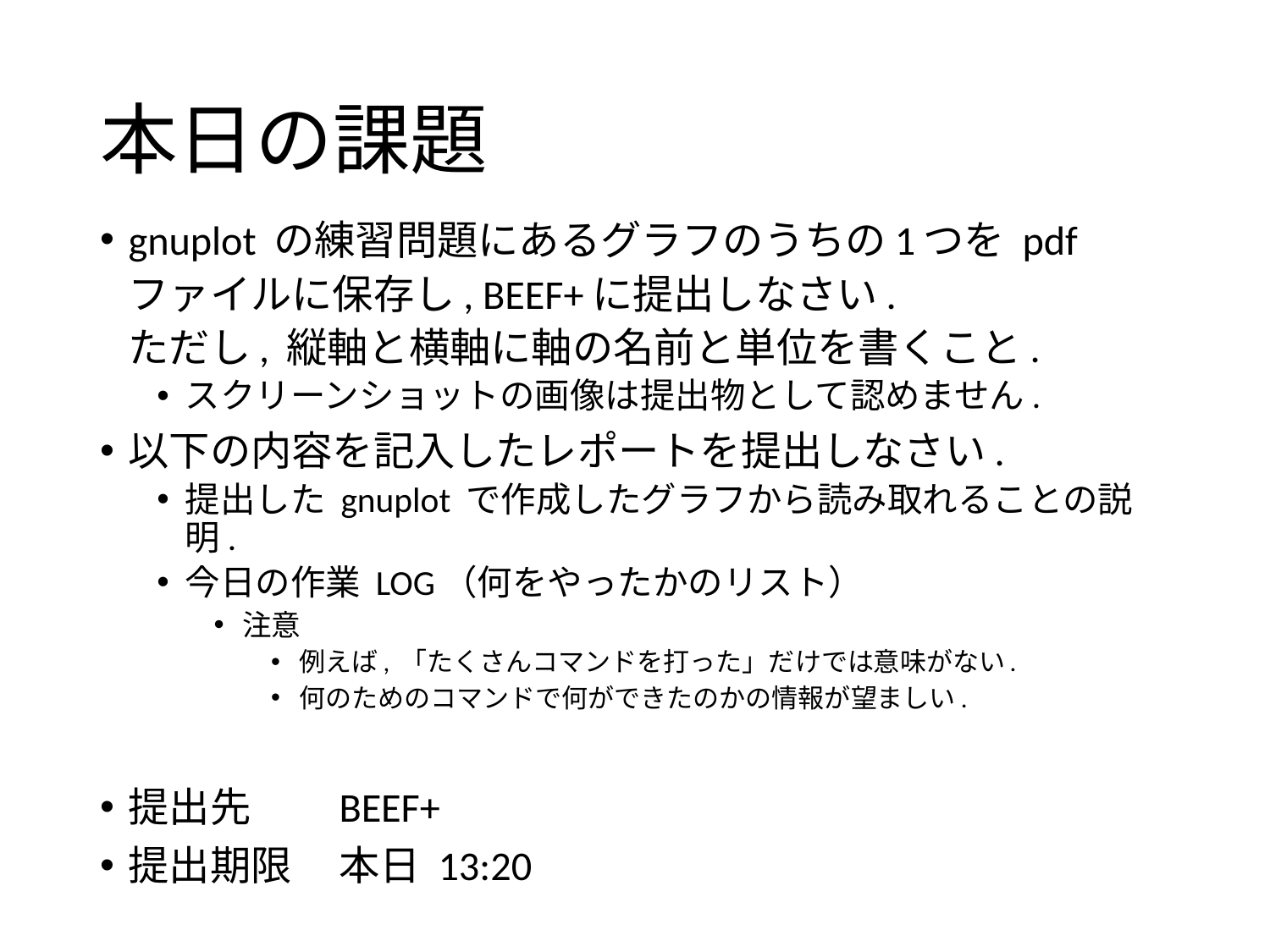

# 本日の課題
gnuplot の練習問題にあるグラフのうちの1つを pdf ファイルに保存し, BEEF+に提出しなさい.
ただし, 縦軸と横軸に軸の名前と単位を書くこと.
スクリーンショットの画像は提出物として認めません.
以下の内容を記入したレポートを提出しなさい.
提出した gnuplot で作成したグラフから読み取れることの説明.
今日の作業 LOG（何をやったかのリスト）
注意
例えば, 「たくさんコマンドを打った」だけでは意味がない.
何のためのコマンドで何ができたのかの情報が望ましい.

提出先	BEEF+
提出期限	本日 13:20